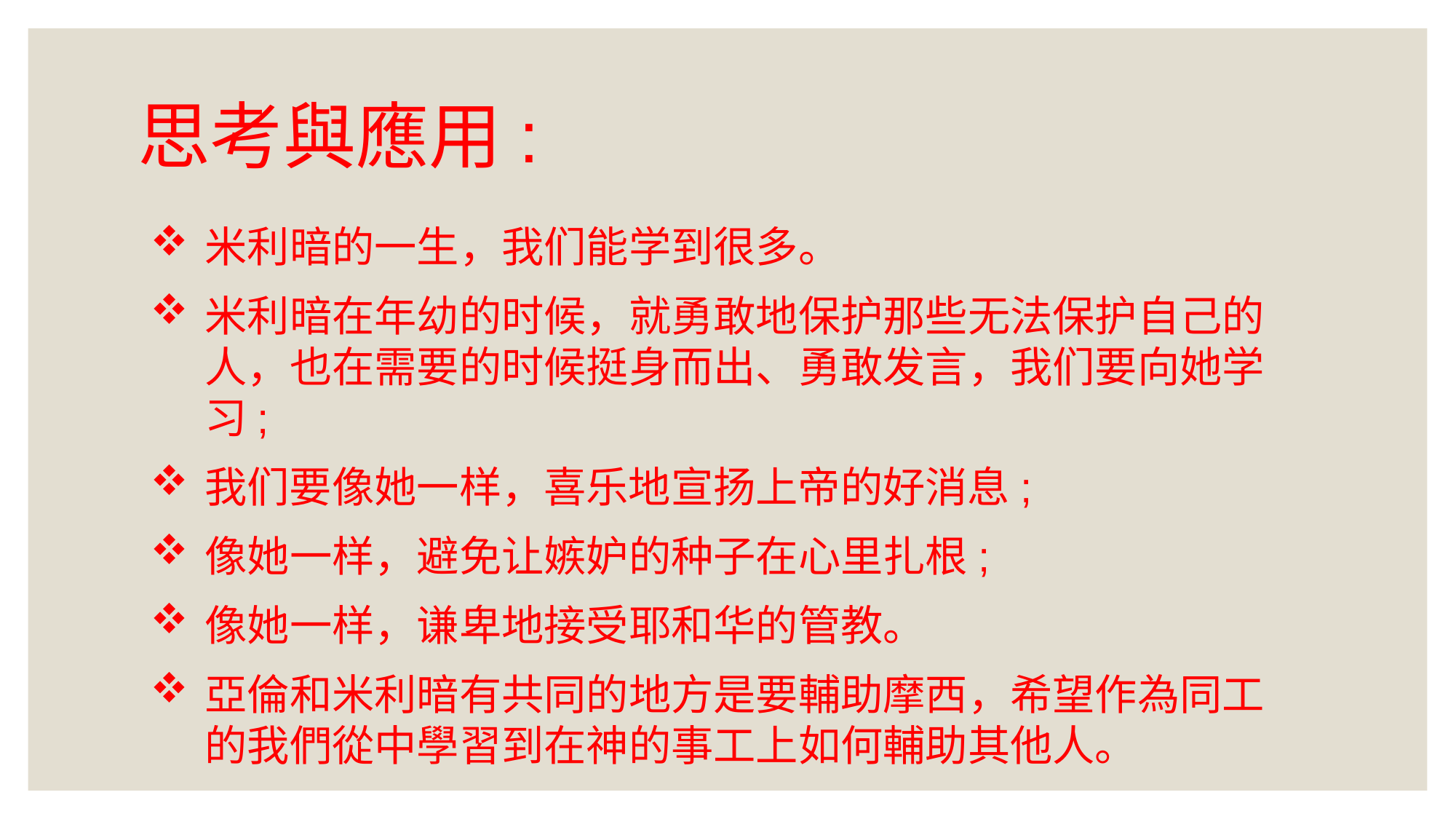

# 思考與應用:
米利暗的一生，我们能学到很多。
米利暗在年幼的时候，就勇敢地保护那些无法保护自己的人，也在需要的时候挺身而出、勇敢发言，我们要向她学习;
我们要像她一样，喜乐地宣扬上帝的好消息;
像她一样，避免让嫉妒的种子在心里扎根;
像她一样，谦卑地接受耶和华的管教。
亞倫和米利暗有共同的地方是要輔助摩西，希望作為同工的我們從中學習到在神的事工上如何輔助其他人。